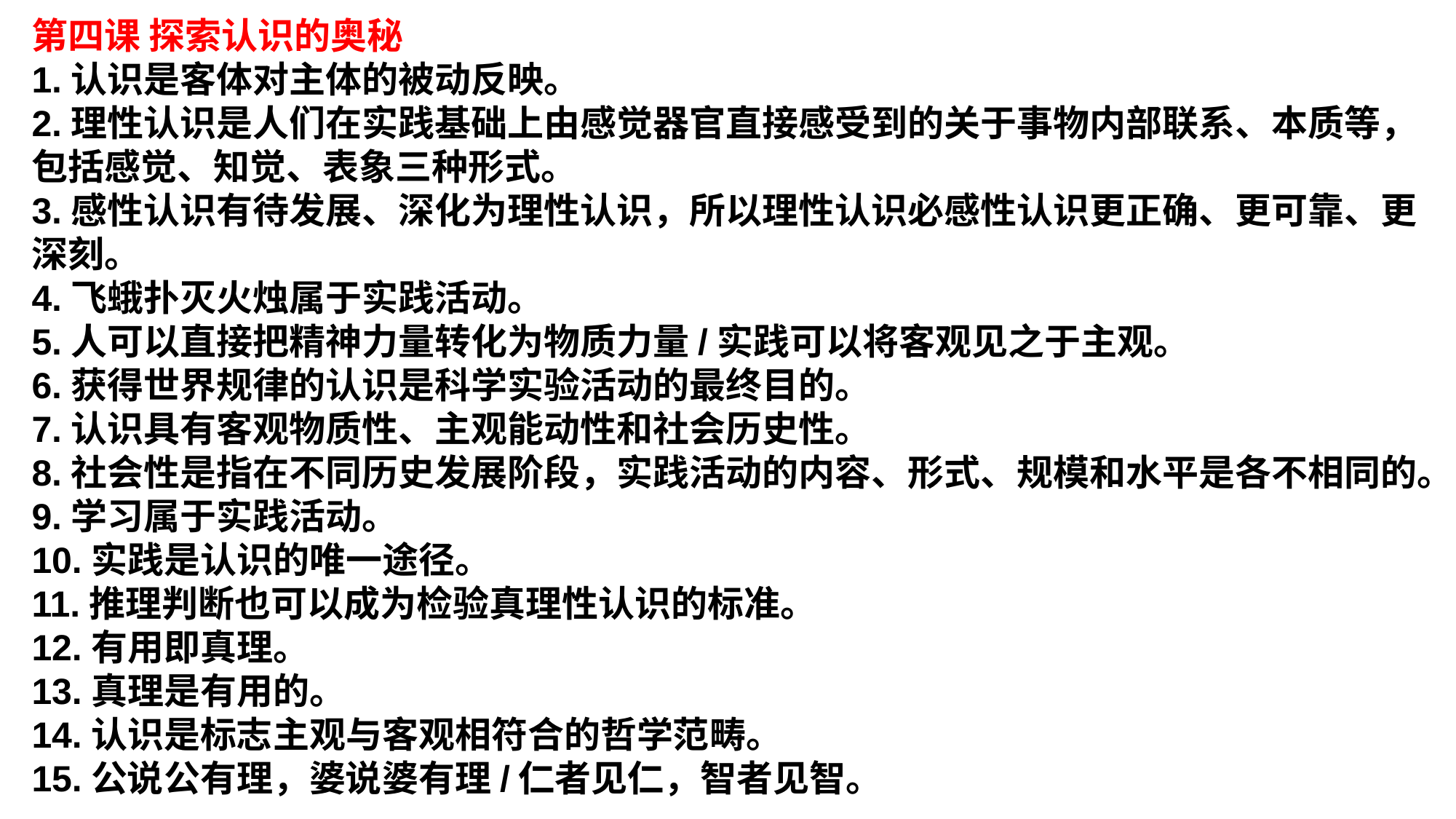

第四课 探索认识的奥秘
1.认识是客体对主体的被动反映。2.理性认识是人们在实践基础上由感觉器官直接感受到的关于事物内部联系、本质等，包括感觉、知觉、表象三种形式。3.感性认识有待发展、深化为理性认识，所以理性认识必感性认识更正确、更可靠、更深刻。4.飞蛾扑灭火烛属于实践活动。5.人可以直接把精神力量转化为物质力量/实践可以将客观见之于主观。6.获得世界规律的认识是科学实验活动的最终目的。7.认识具有客观物质性、主观能动性和社会历史性。8.社会性是指在不同历史发展阶段，实践活动的内容、形式、规模和水平是各不相同的。
9.学习属于实践活动。10.实践是认识的唯一途径。11.推理判断也可以成为检验真理性认识的标准。12.有用即真理。13.真理是有用的。14.认识是标志主观与客观相符合的哲学范畴。15.公说公有理，婆说婆有理/仁者见仁，智者见智。